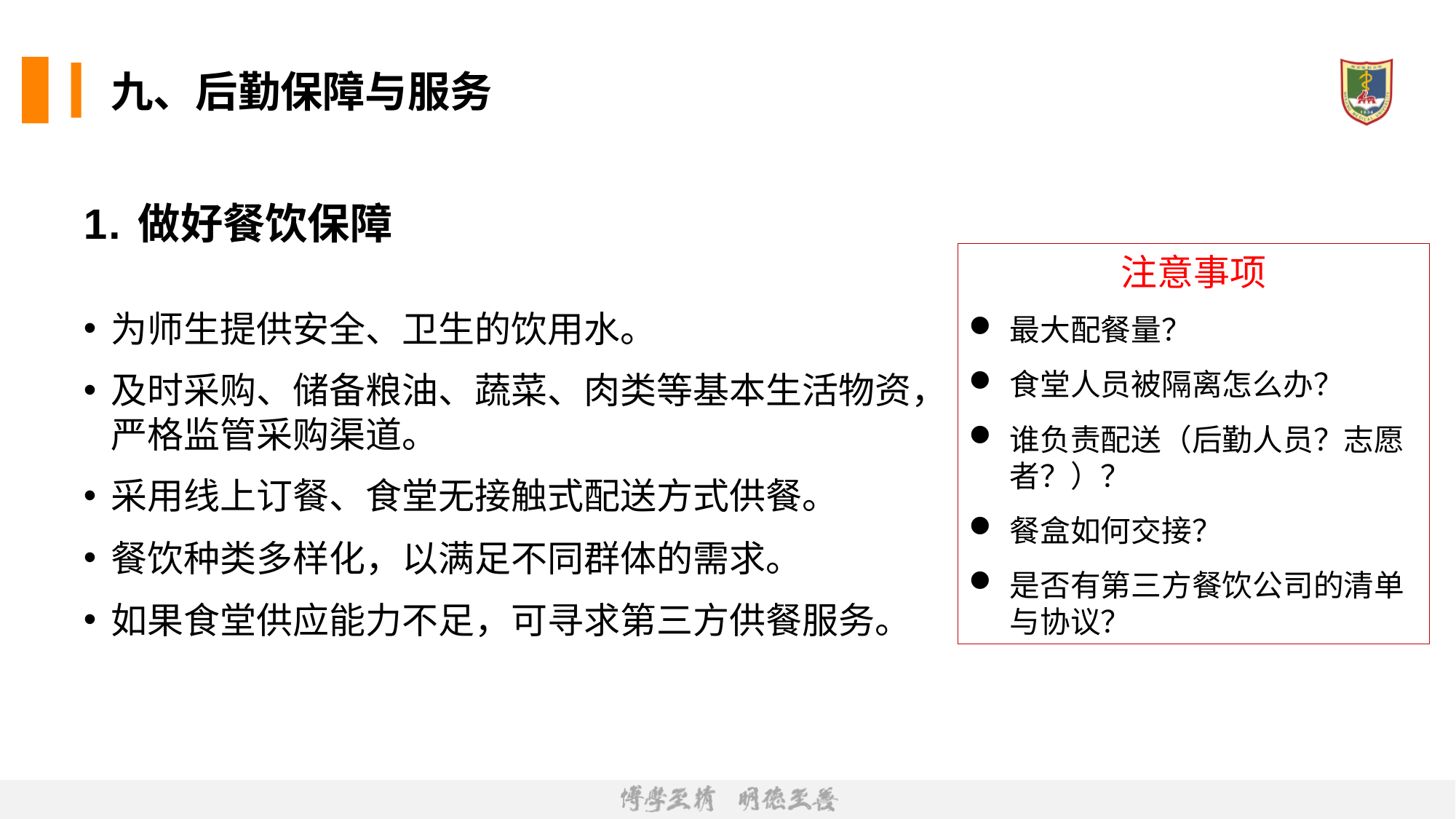

# 九、后勤保障与服务
做好餐饮保障

为师生提供安全、卫生的饮用水。
及时采购、储备粮油、蔬菜、肉类等基本生活物资，严格监管采购渠道。
采用线上订餐、食堂无接触式配送方式供餐。
餐饮种类多样化，以满足不同群体的需求。
如果食堂供应能力不足，可寻求第三方供餐服务。
注意事项
最大配餐量？
食堂人员被隔离怎么办？
谁负责配送（后勤人员？志愿者？）？
餐盒如何交接？
是否有第三方餐饮公司的清单与协议？
80